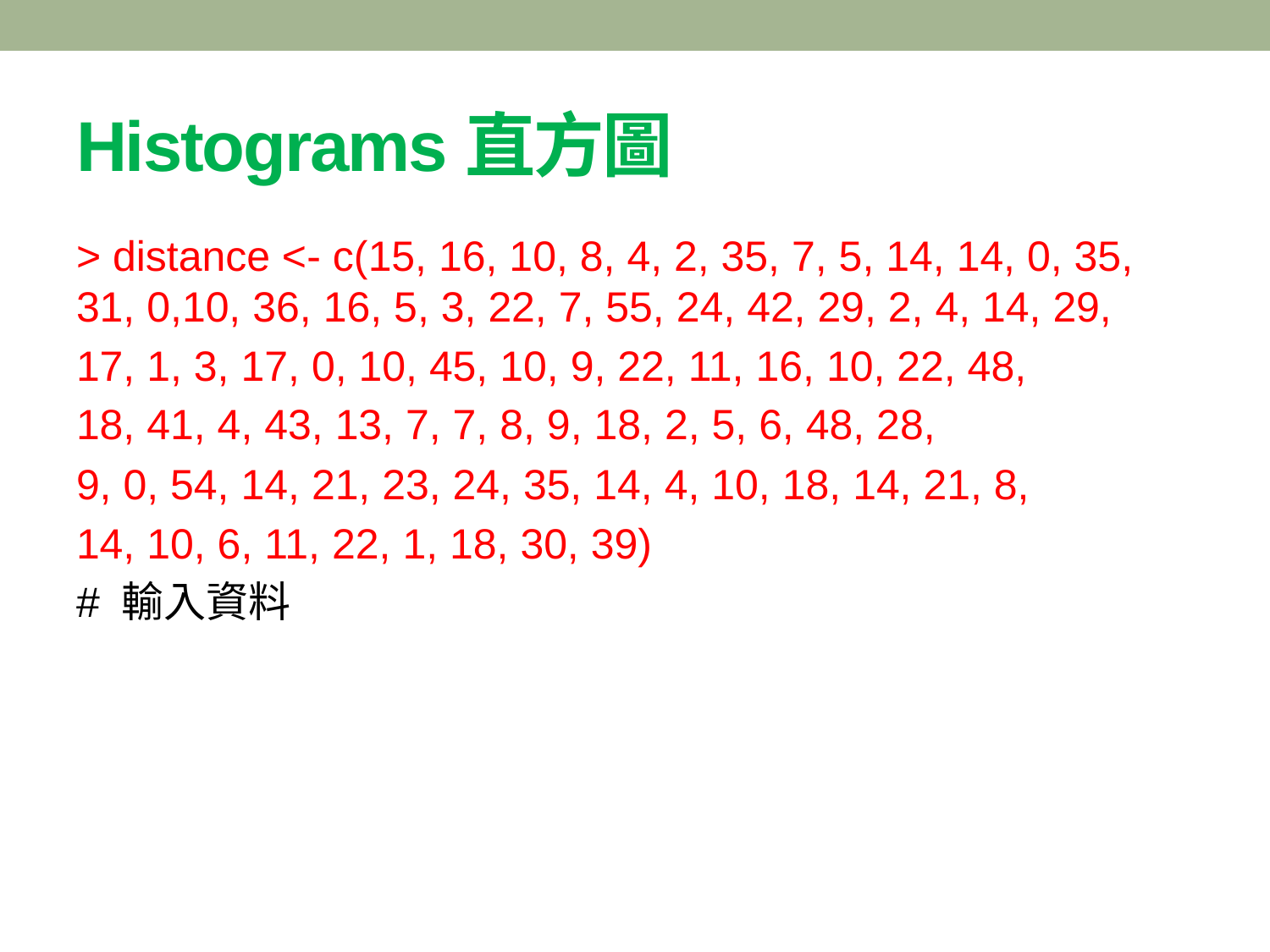

# Histograms直方圖
> distance <- c(15, 16, 10, 8, 4, 2, 35, 7, 5, 14, 14, 0, 35, 31, 0,10, 36, 16, 5, 3, 22, 7, 55, 24, 42, 29, 2, 4, 14, 29,
17, 1, 3, 17, 0, 10, 45, 10, 9, 22, 11, 16, 10, 22, 48,
18, 41, 4, 43, 13, 7, 7, 8, 9, 18, 2, 5, 6, 48, 28,
9, 0, 54, 14, 21, 23, 24, 35, 14, 4, 10, 18, 14, 21, 8,
14, 10, 6, 11, 22, 1, 18, 30, 39)
# 輸入資料